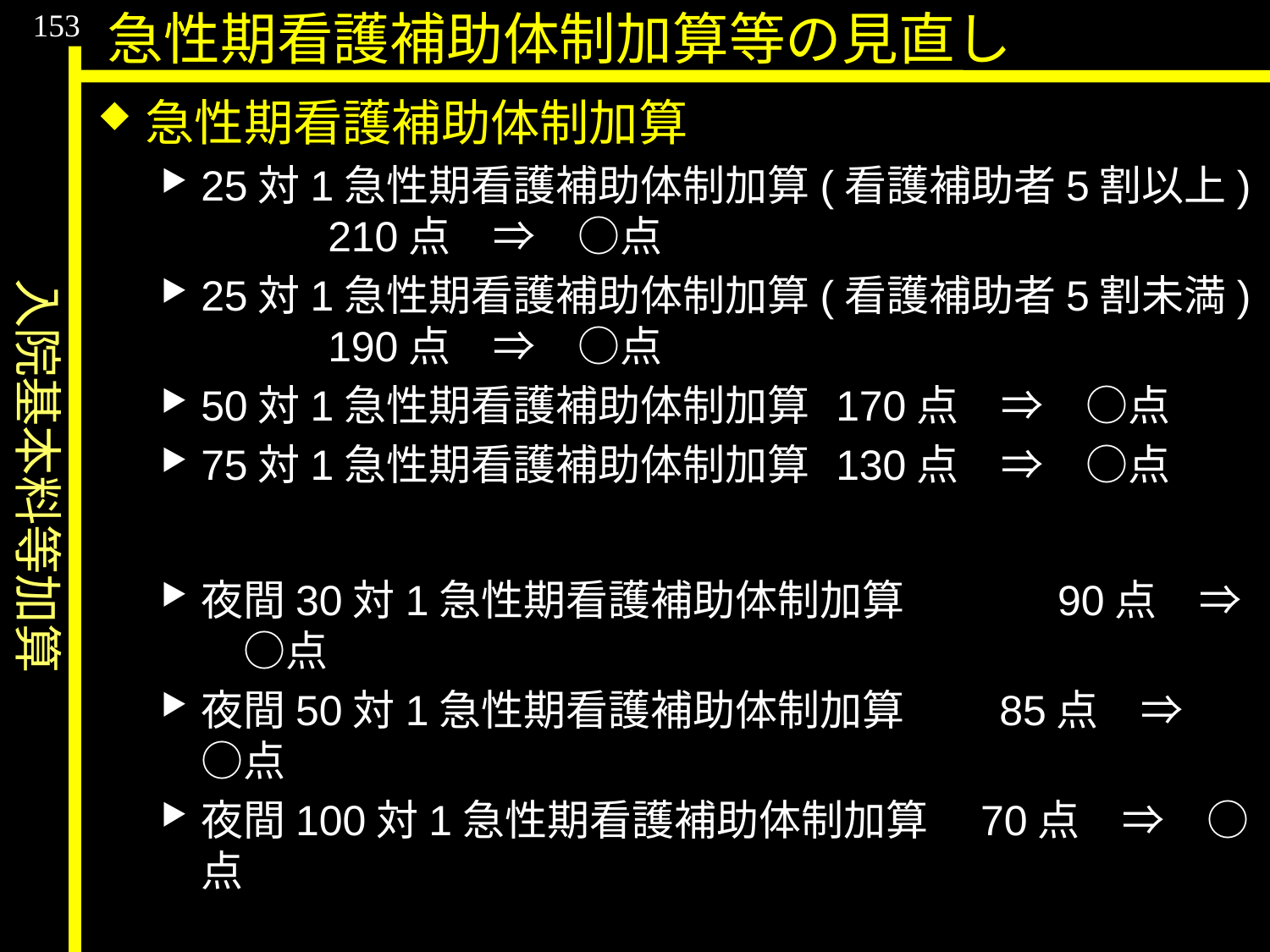

入院基本料等加算
153
急性期看護補助体制加算等の見直し

急性期看護補助体制加算
25対1急性期看護補助体制加算(看護補助者5割以上)	210点　⇒　○点
25対1急性期看護補助体制加算(看護補助者5割未満)	190点　⇒　○点
50対1急性期看護補助体制加算	170点　⇒　○点
75対1急性期看護補助体制加算	130点　⇒　○点

夜間30対1急性期看護補助体制加算	　　90点　⇒　○点
夜間50対1急性期看護補助体制加算　　85点　⇒　○点
夜間100対1急性期看護補助体制加算　70点　⇒　○点